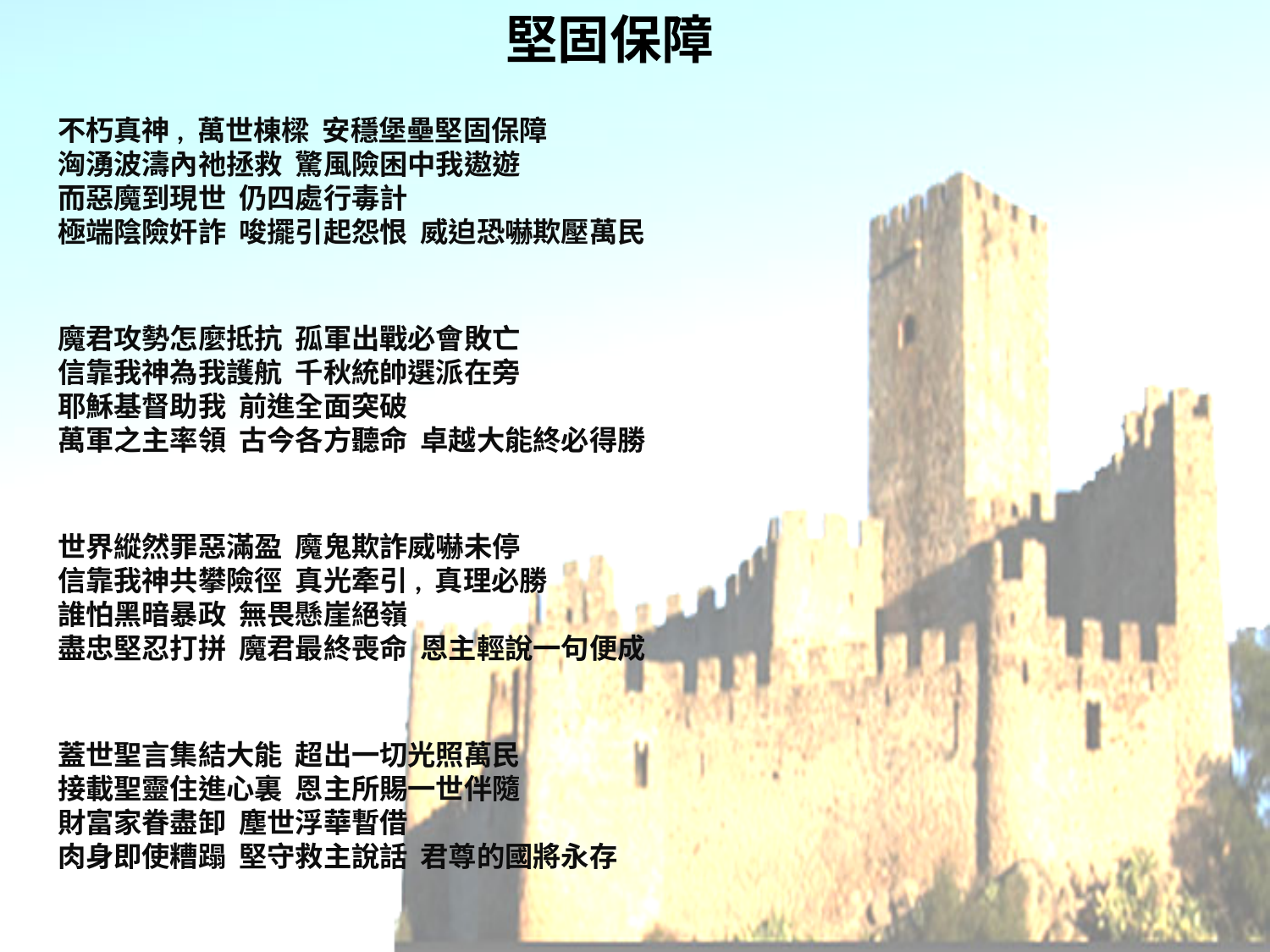

# 堅固保障
不朽真神, 萬世棟樑  安穩堡壘堅固保障
洶湧波濤內祂拯救  驚風險困中我遨遊
而惡魔到現世  仍四處行毒計
極端陰險奸詐  唆擺引起怨恨  威迫恐嚇欺壓萬民
魔君攻勢怎麼抵抗  孤軍出戰必會敗亡
信靠我神為我護航  千秋統帥選派在旁
耶穌基督助我  前進全面突破
萬軍之主率領  古今各方聽命  卓越大能終必得勝
世界縱然罪惡滿盈  魔鬼欺詐威嚇未停
信靠我神共攀險徑  真光牽引, 真理必勝
誰怕黑暗暴政  無畏懸崖絕嶺
盡忠堅忍打拼  魔君最終喪命  恩主輕說一句便成
蓋世聖言集結大能  超出一切光照萬民
接載聖靈住進心裏  恩主所賜一世伴隨
財富家眷盡卸  塵世浮華暫借
肉身即使糟蹋  堅守救主說話  君尊的國將永存